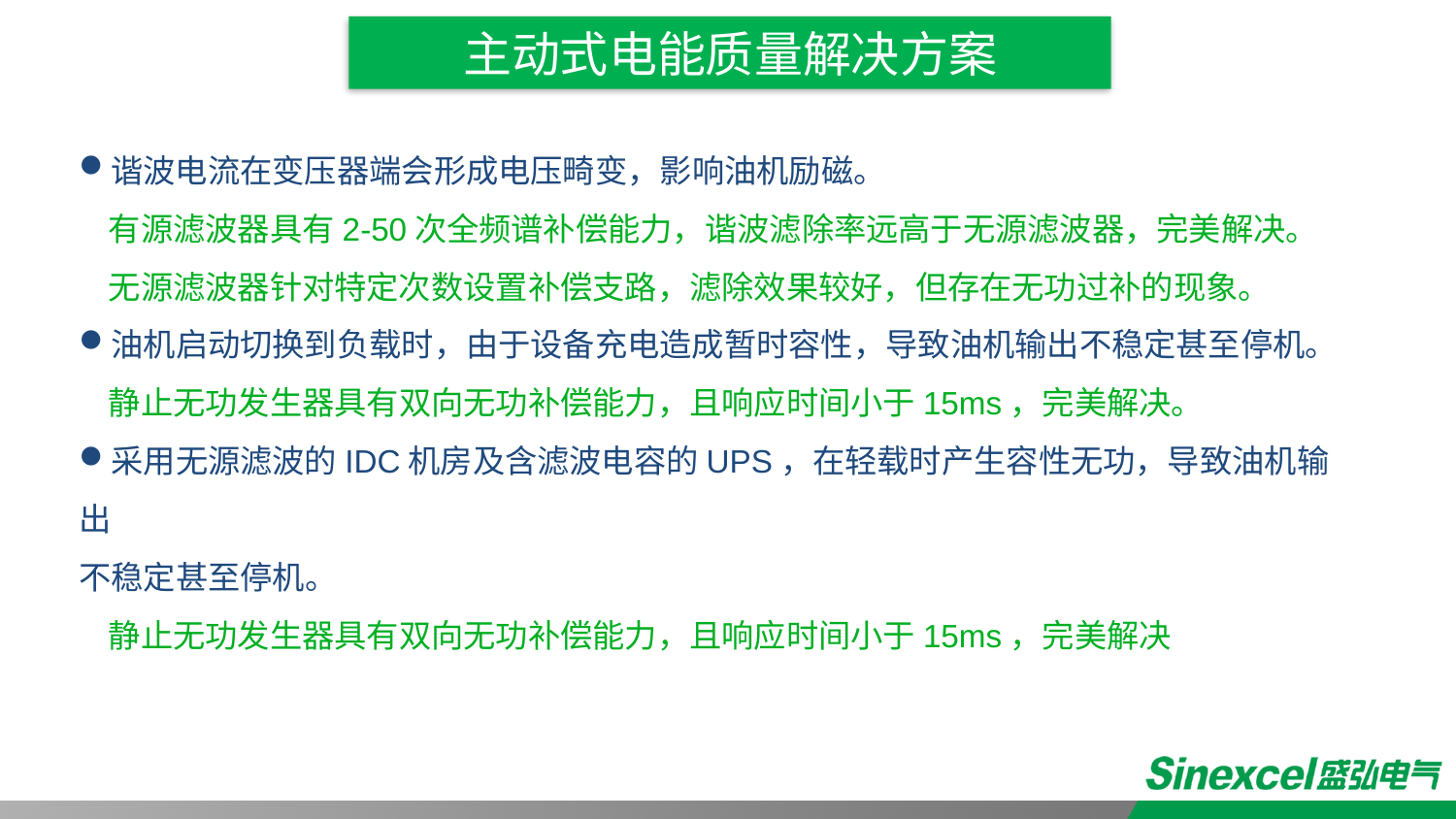

主动式电能质量解决方案
谐波电流在变压器端会形成电压畸变，影响油机励磁。
   有源滤波器具有2-50次全频谱补偿能力，谐波滤除率远高于无源滤波器，完美解决。
   无源滤波器针对特定次数设置补偿支路，滤除效果较好，但存在无功过补的现象。
油机启动切换到负载时，由于设备充电造成暂时容性，导致油机输出不稳定甚至停机。
   静止无功发生器具有双向无功补偿能力，且响应时间小于15ms，完美解决。
采用无源滤波的IDC机房及含滤波电容的UPS，在轻载时产生容性无功，导致油机输出
不稳定甚至停机。
   静止无功发生器具有双向无功补偿能力，且响应时间小于15ms，完美解决